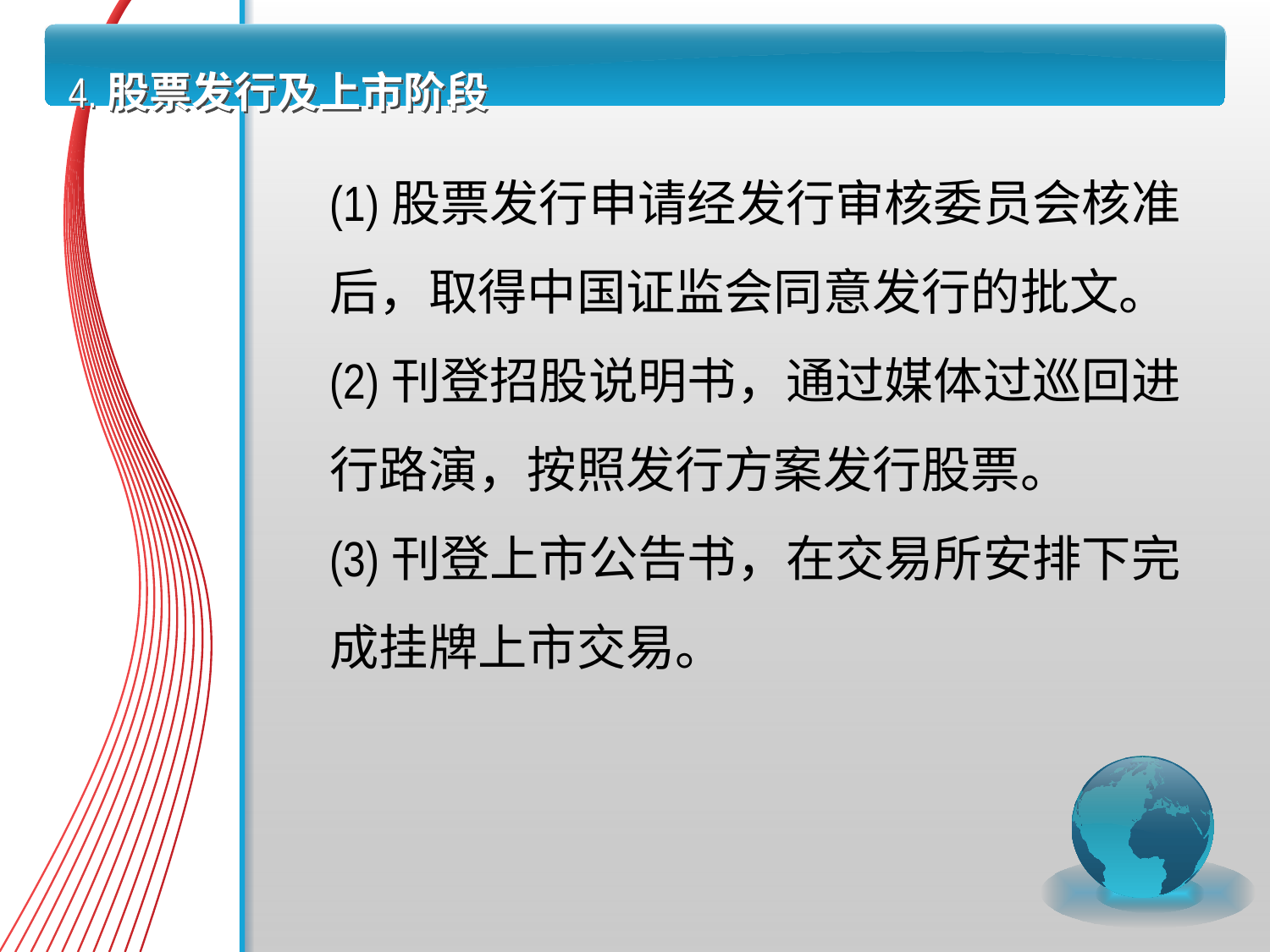

# 4.股票发行及上市阶段
(1)股票发行申请经发行审核委员会核准后，取得中国证监会同意发行的批文。
(2)刊登招股说明书，通过媒体过巡回进行路演，按照发行方案发行股票。
(3)刊登上市公告书，在交易所安排下完成挂牌上市交易。